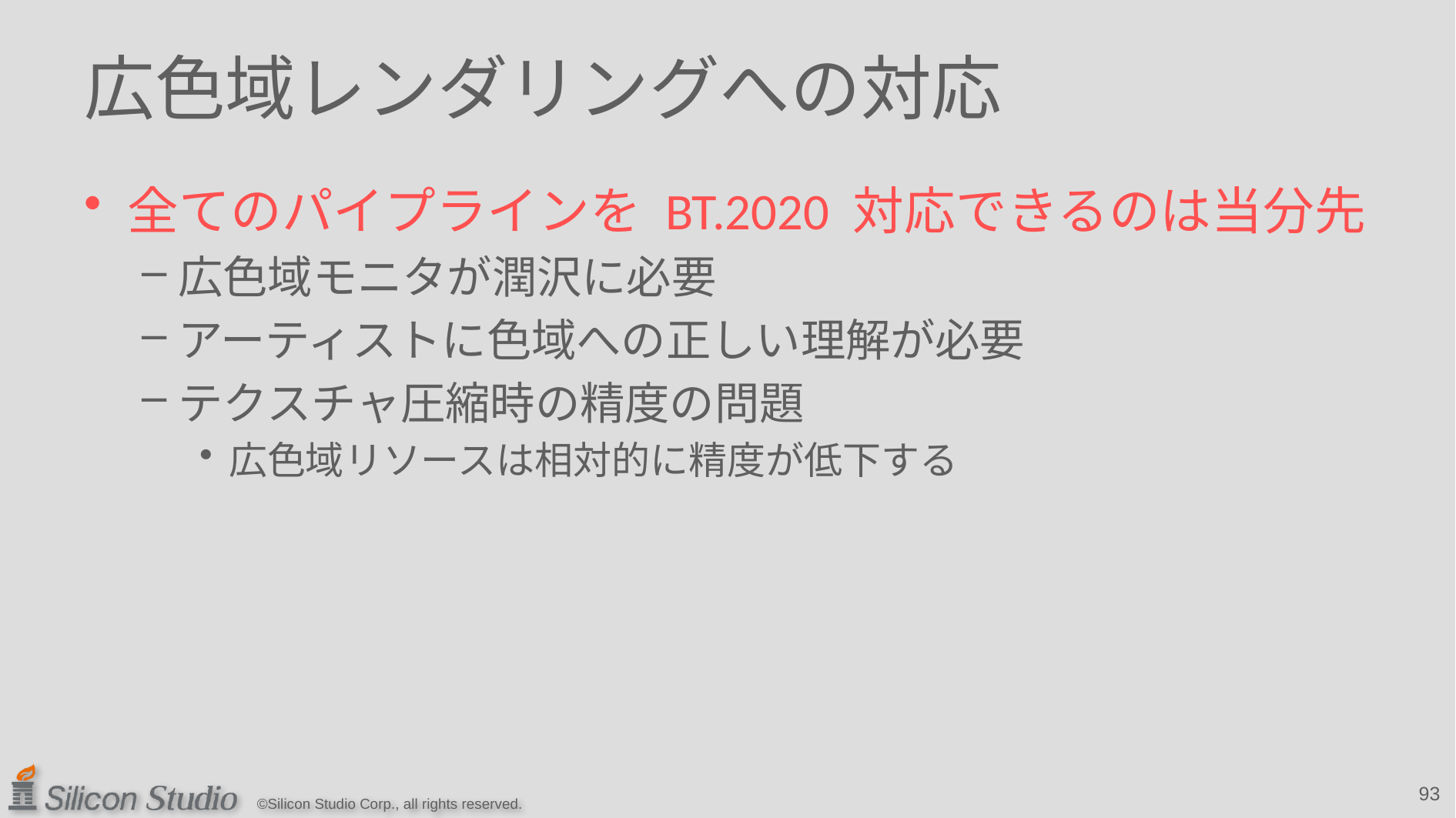

# 広色域レンダリングへの対応
全てのパイプラインを BT.2020 対応できるのは当分先
広色域モニタが潤沢に必要
アーティストに色域への正しい理解が必要
テクスチャ圧縮時の精度の問題
広色域リソースは相対的に精度が低下する

93